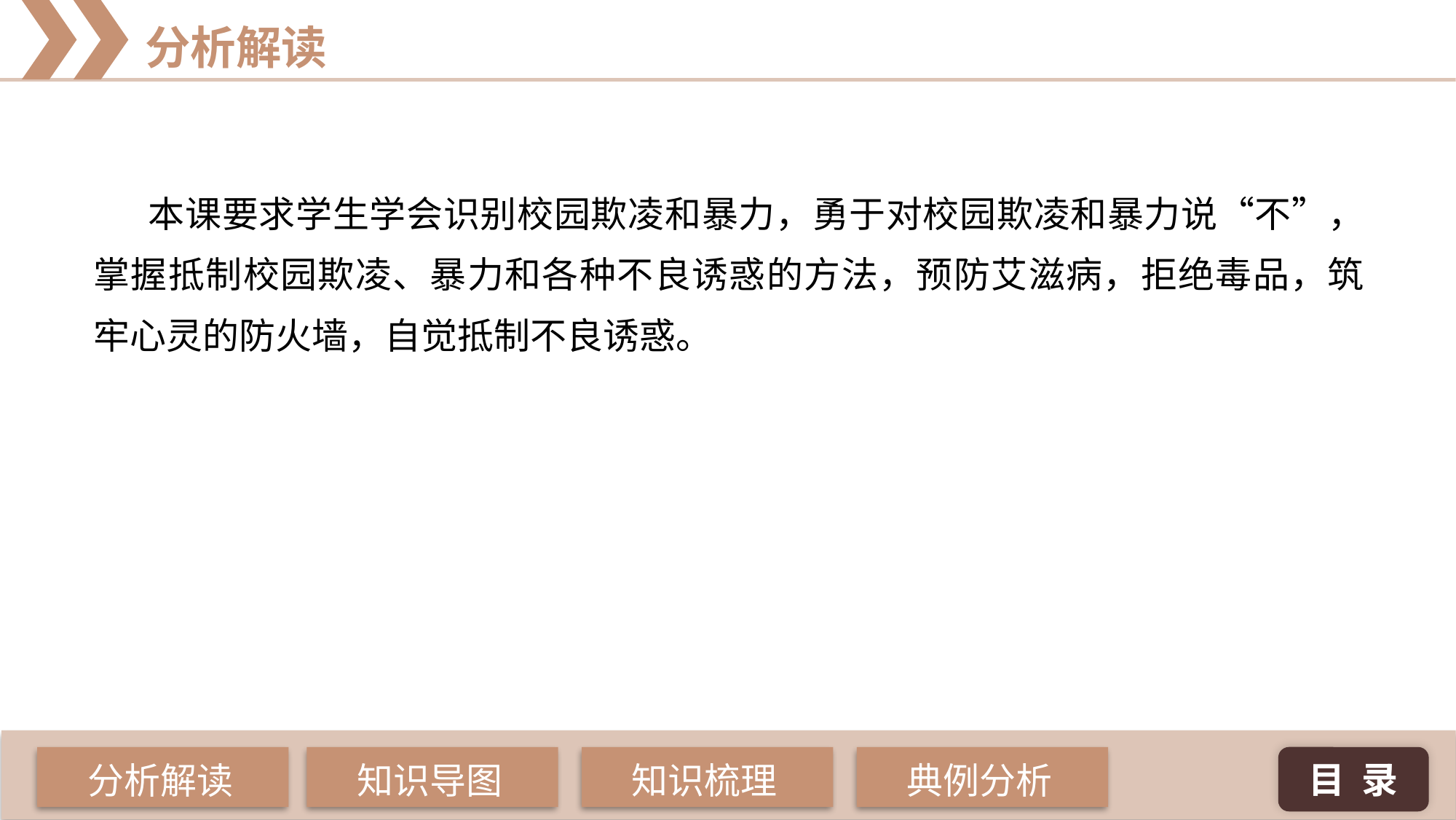

本课要求学生学会识别校园欺凌和暴力，勇于对校园欺凌和暴力说“不”，掌握抵制校园欺凌、暴力和各种不良诱惑的方法，预防艾滋病，拒绝毒品，筑牢心灵的防火墙，自觉抵制不良诱惑。